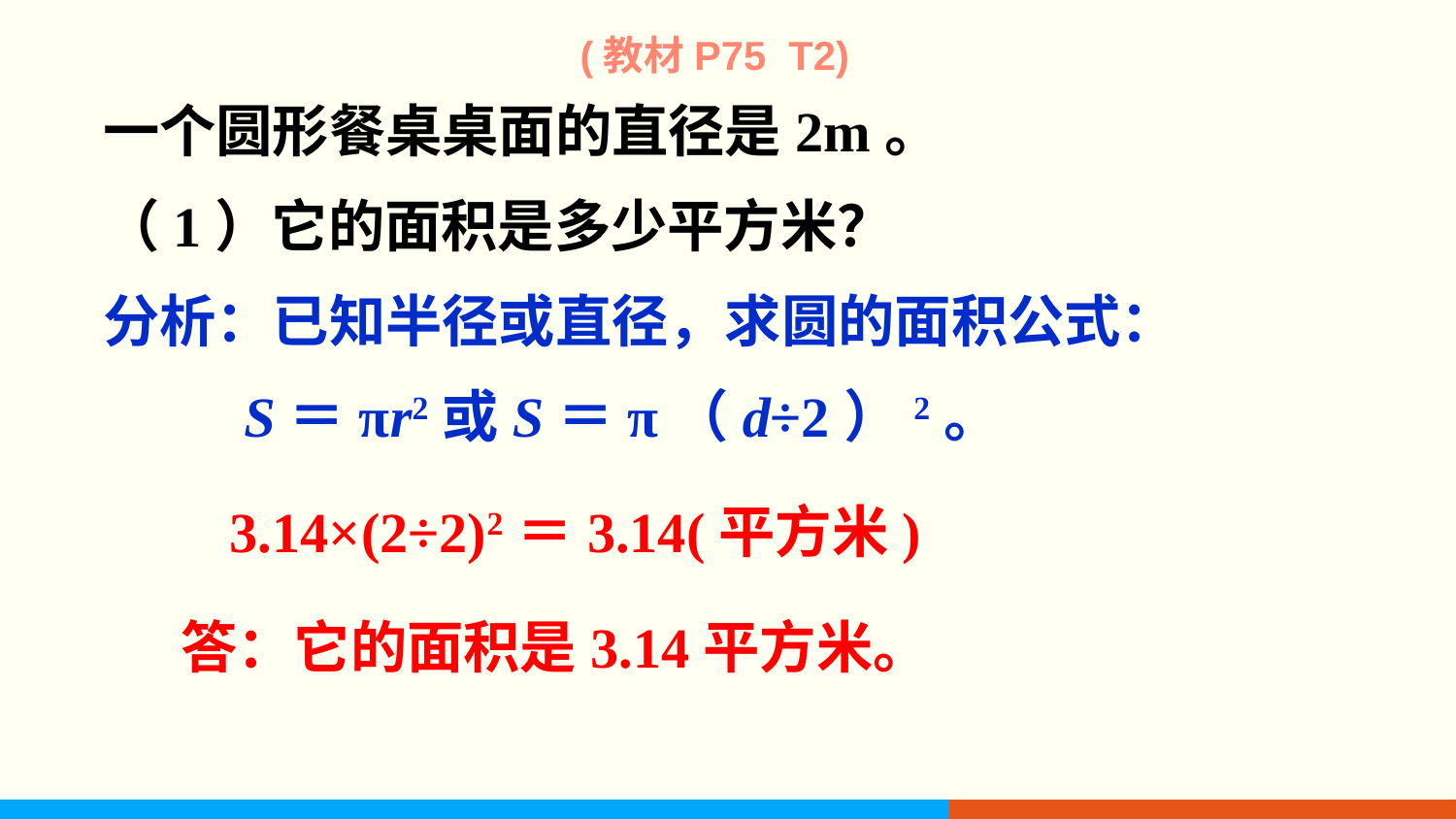

(教材P75  T2)
一个圆形餐桌桌面的直径是2m。
（1）它的面积是多少平方米？
分析：已知半径或直径，求圆的面积公式：
          S＝πr2或S＝π（d÷2）2。
         3.14×(2÷2)2＝3.14(平方米)
     答：它的面积是3.14平方米。